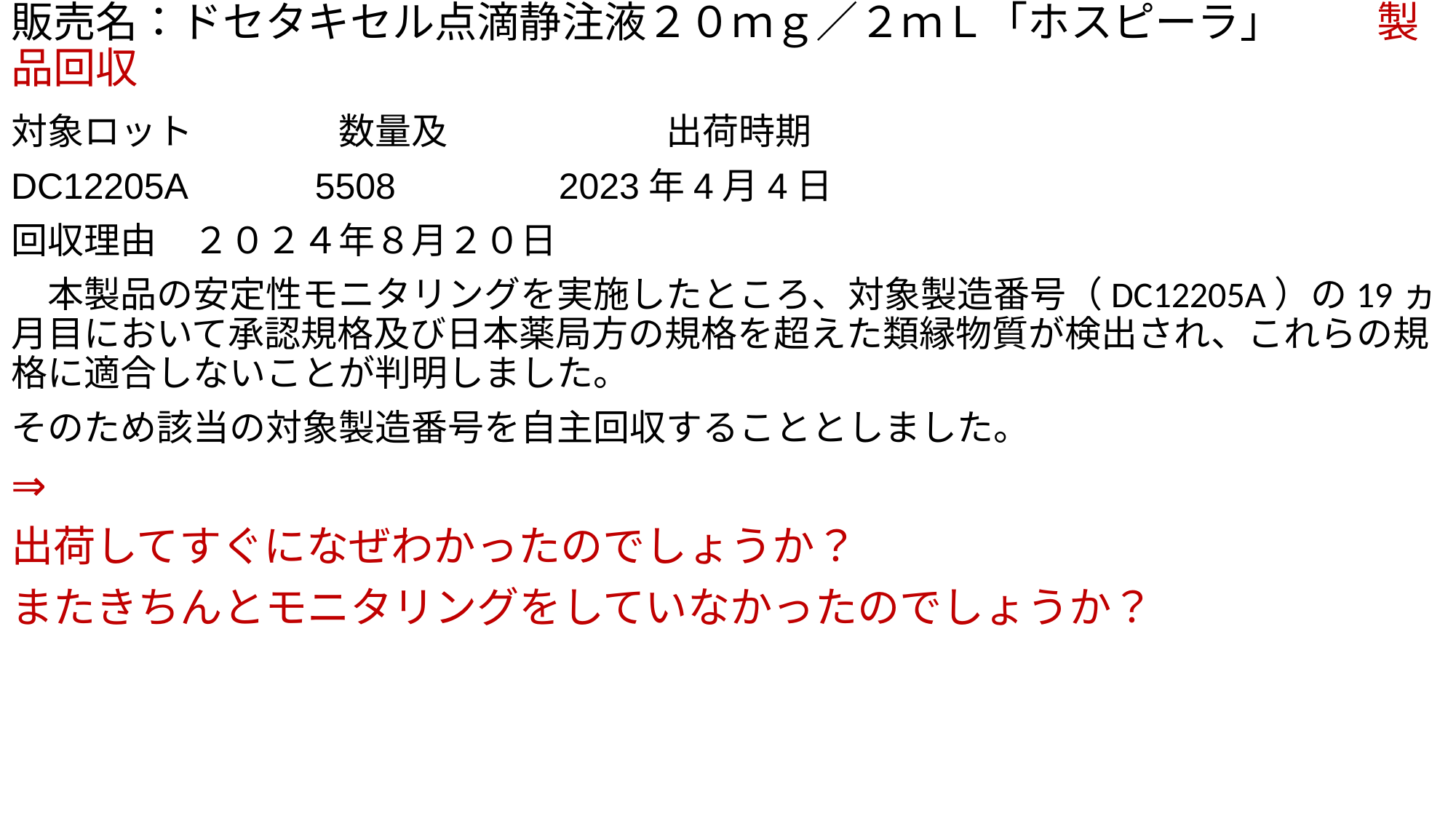

# 販売名：ドセタキセル点滴静注液２０ｍｇ／２ｍＬ「ホスピーラ」　　 製品回収
対象ロット　　　　数量及　　　　　　出荷時期
DC12205A　　　5508　　　　2023年4月4日
回収理由　２０２４年８月２０日
　本製品の安定性モニタリングを実施したところ、対象製造番号（DC12205A）の19ヵ月目において承認規格及び日本薬局方の規格を超えた類縁物質が検出され、これらの規格に適合しないことが判明しました。
そのため該当の対象製造番号を自主回収することとしました。
⇒
出荷してすぐになぜわかったのでしょうか？
またきちんとモニタリングをしていなかったのでしょうか？